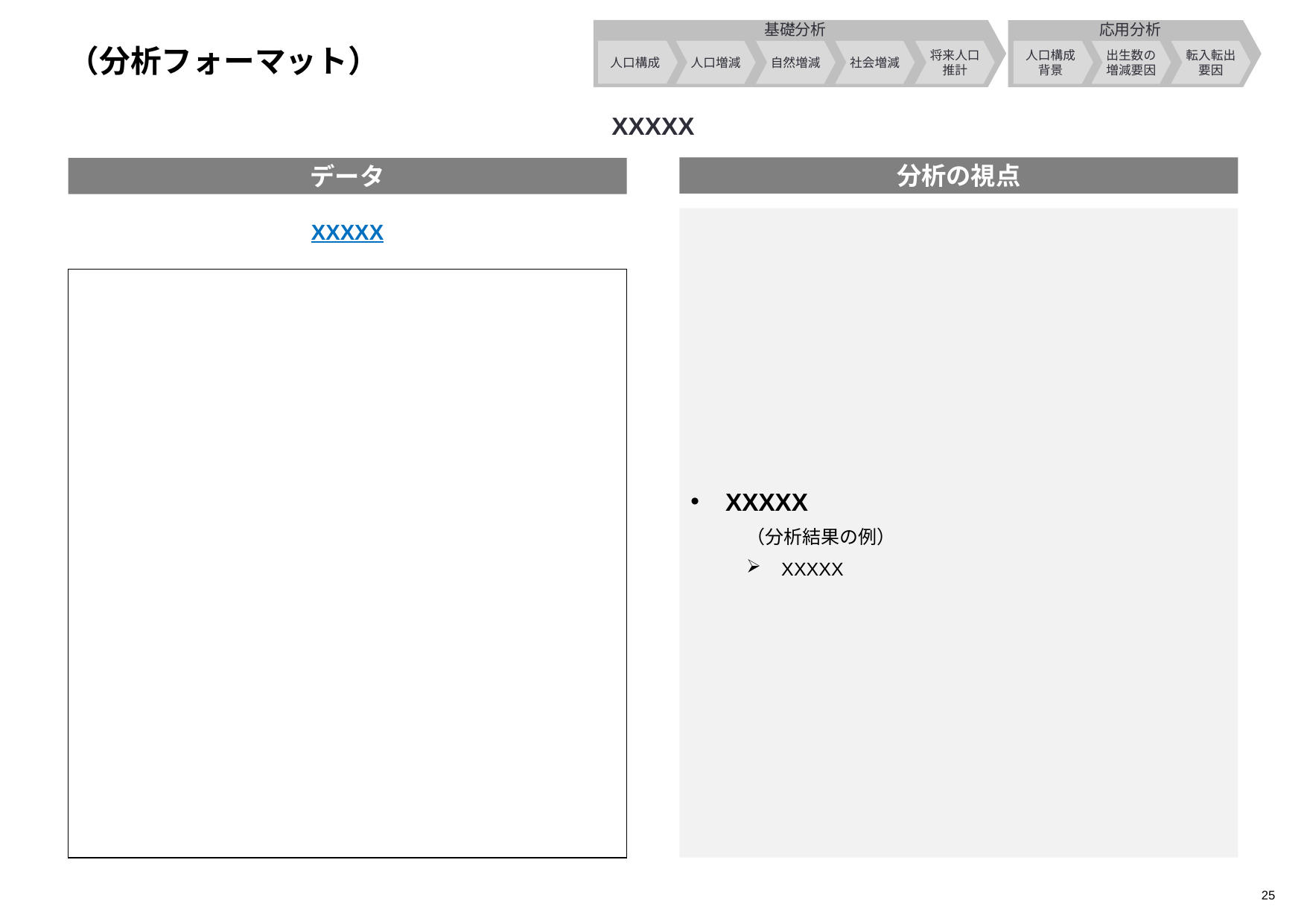

基礎分析
応用分析
人口構成
人口増減
自然増減
社会増減
将来人口
推計
人口構成
背景
出生数の
増減要因
転入転出
要因
（分析フォーマット）
XXXXX
分析の視点
データ
XXXXX
（分析結果の例）
XXXXX
XXXXX